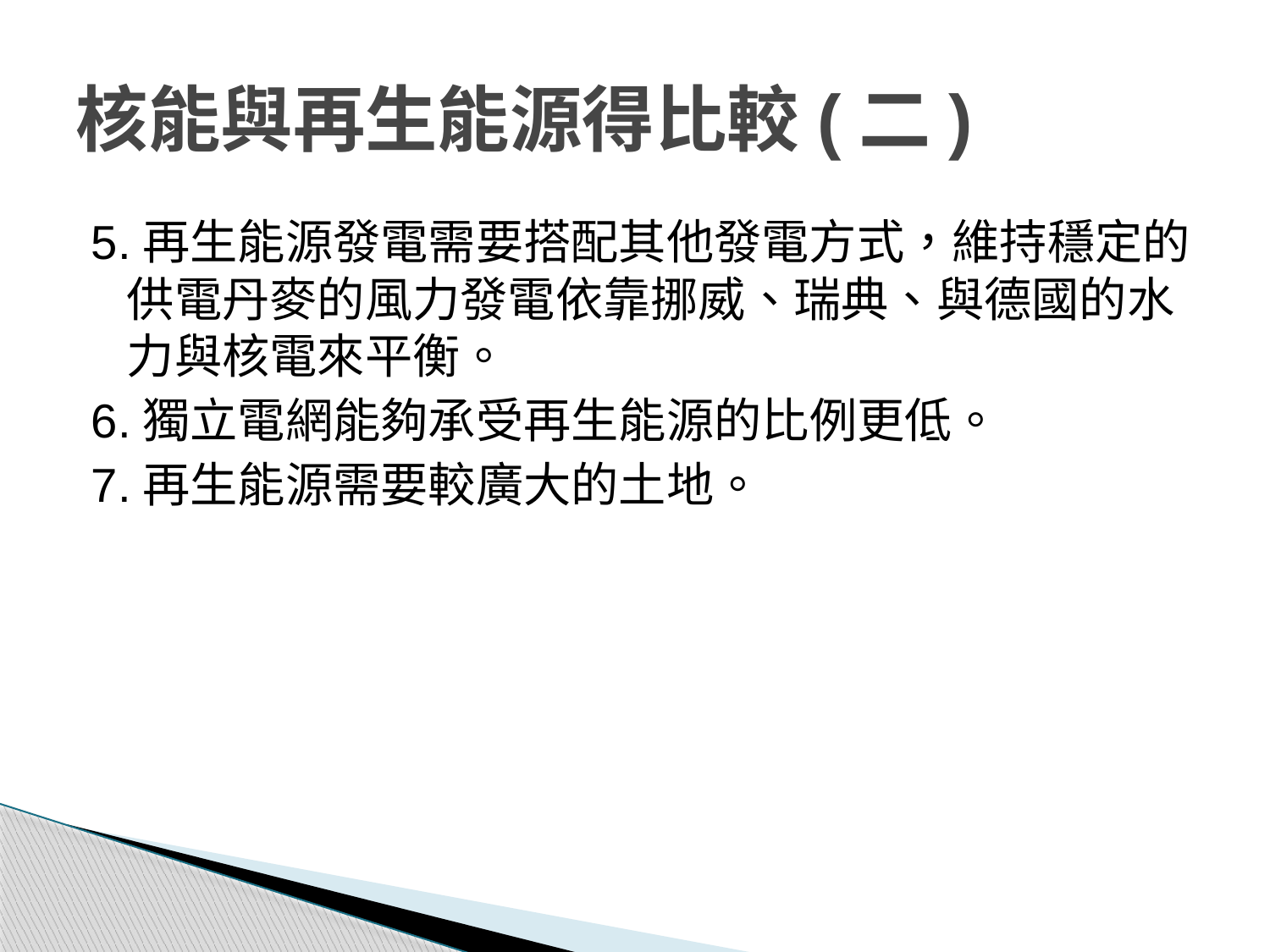

# 核能與再生能源得比較(二)
5.再生能源發電需要搭配其他發電方式，維持穩定的供電丹麥的風力發電依靠挪威、瑞典、與德國的水力與核電來平衡。
6.獨立電網能夠承受再生能源的比例更低。
7.再生能源需要較廣大的土地。